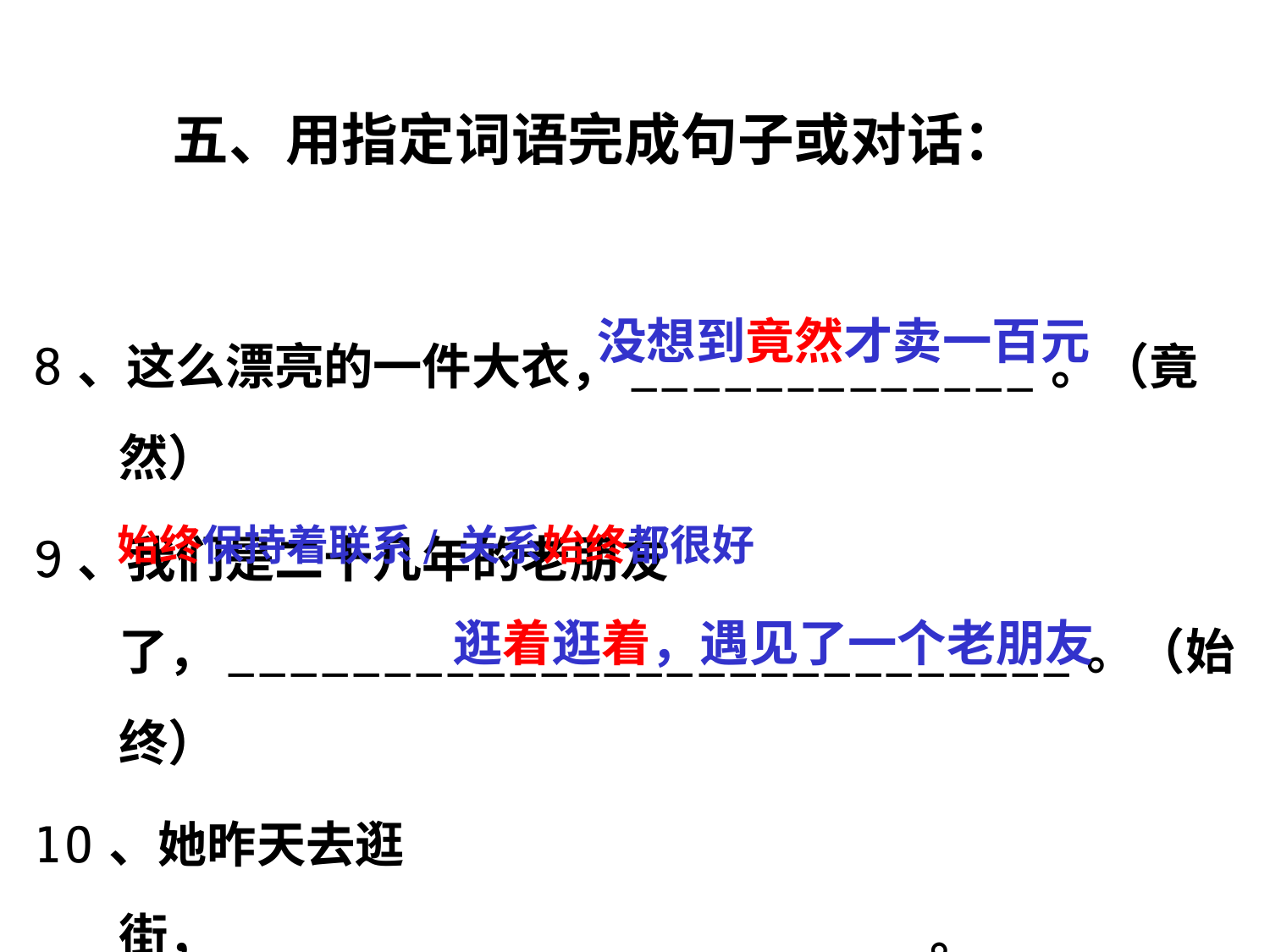

# 五、用指定词语完成句子或对话：
8、这么漂亮的一件大衣，_____________。（竟然）
9、我们是二十几年的老朋友了，___________________________。（始终）
10、她昨天去逛街，______________________。
                                                      （……着……着）
没想到竟然才卖一百元
始终保持着联系/关系始终都很好
                        逛着逛着，遇见了一个老朋友